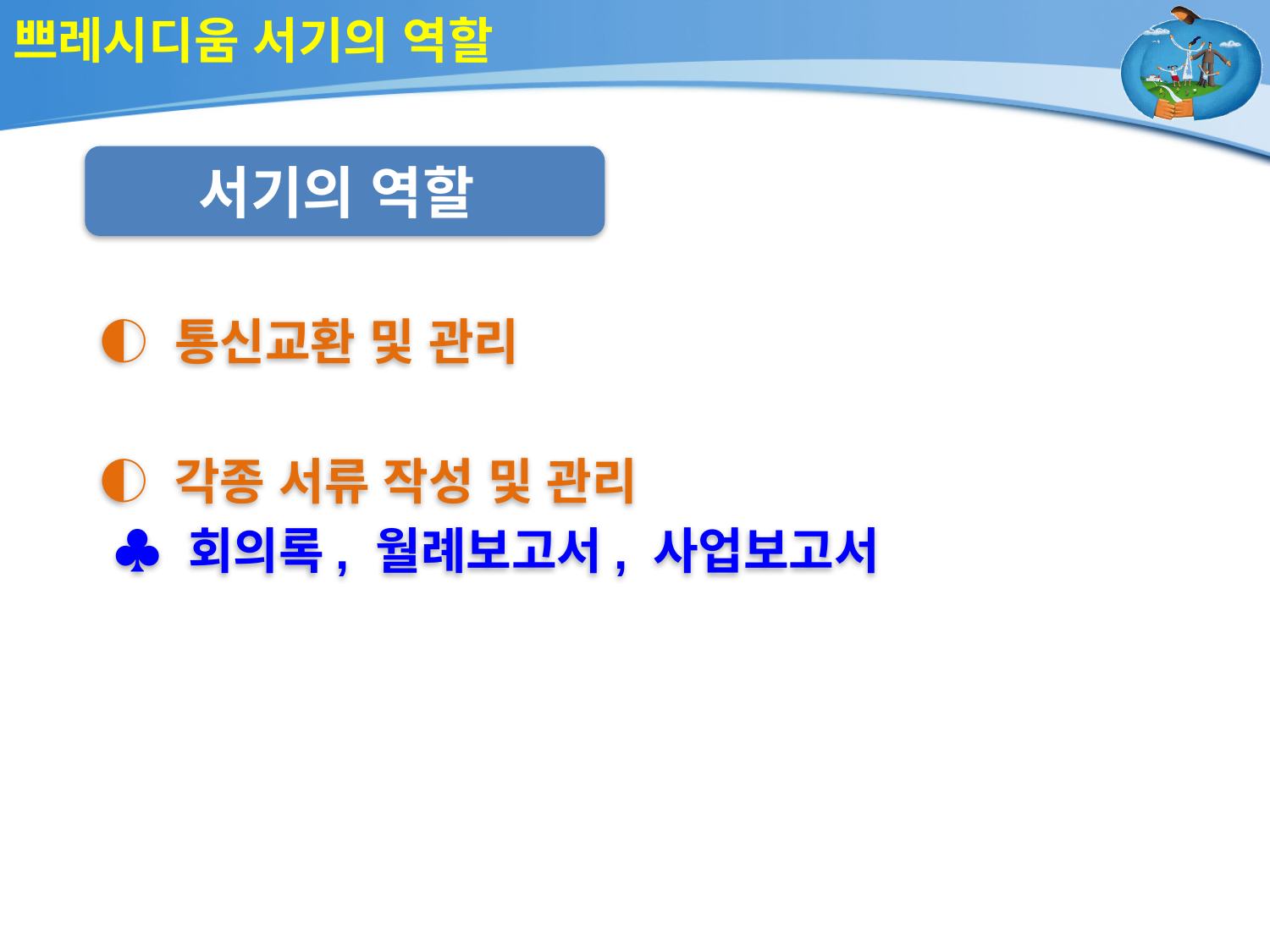

# 쁘레시디움 서기의 역할
서기의 역할
◐ 통신교환 및 관리

◐ 각종 서류 작성 및 관리
 ♣ 회의록, 월례보고서, 사업보고서